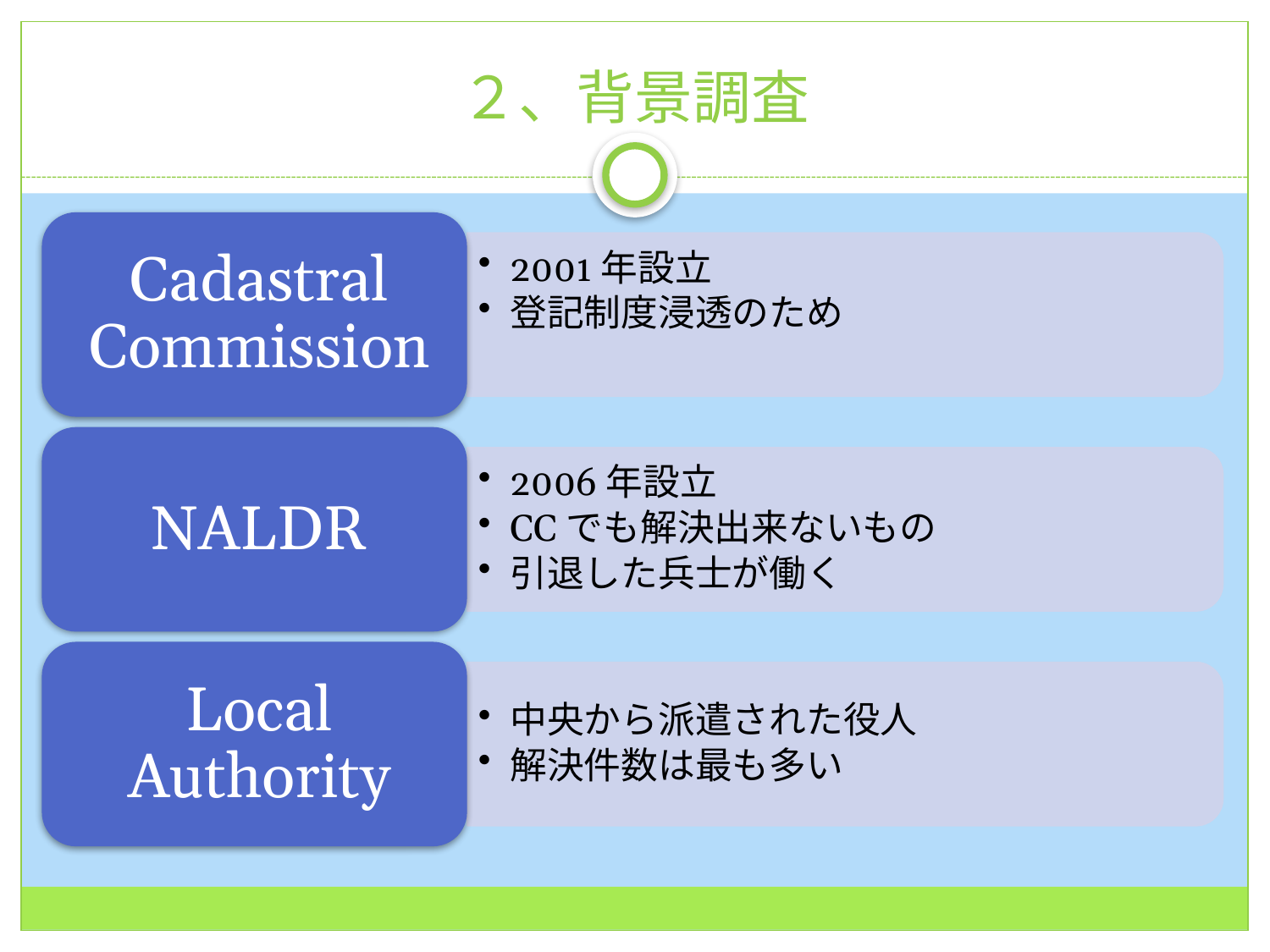

# ２、背景調査
2001年設立
登記制度浸透のため

Cadastral Commission
2006年設立
CCでも解決出来ないもの
引退した兵士が働く
NALDR
中央から派遣された役人
解決件数は最も多い
Local Authority